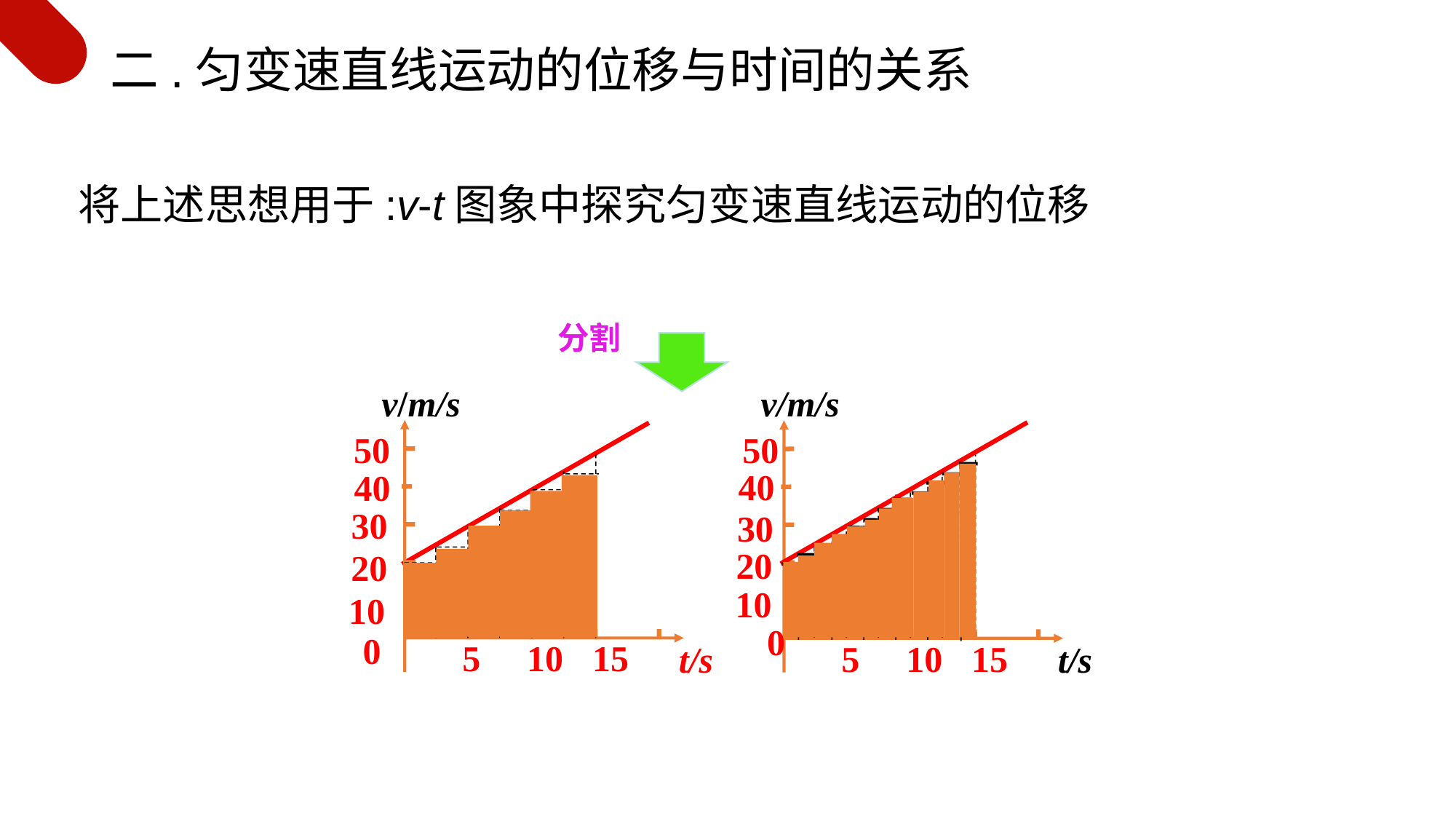

二.匀变速直线运动的位移与时间的关系
将上述思想用于:v-t图象中探究匀变速直线运动的位移
分割

v/m/s

50

40

30

20

10

0

5
10
15
t/s

v/m/s

50

40

30

20

10

0

5
10
15
t/s